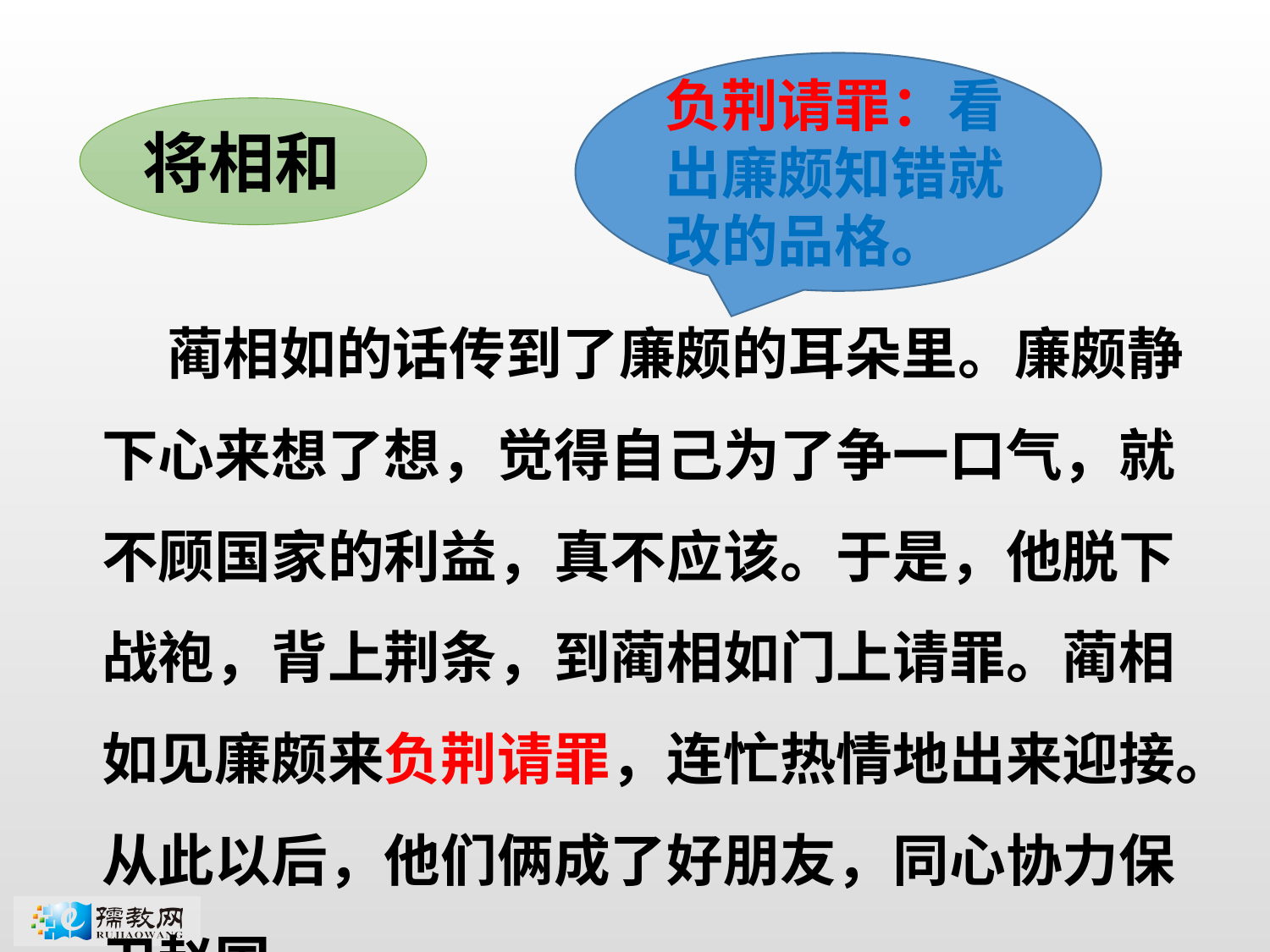

负荆请罪：看出廉颇知错就改的品格。
将相和
    蔺相如的话传到了廉颇的耳朵里。廉颇静下心来想了想，觉得自己为了争一口气，就不顾国家的利益，真不应该。于是，他脱下战袍，背上荆条，到蔺相如门上请罪。蔺相如见廉颇来负荆请罪，连忙热情地出来迎接。从此以后，他们俩成了好朋友，同心协力保卫赵国。